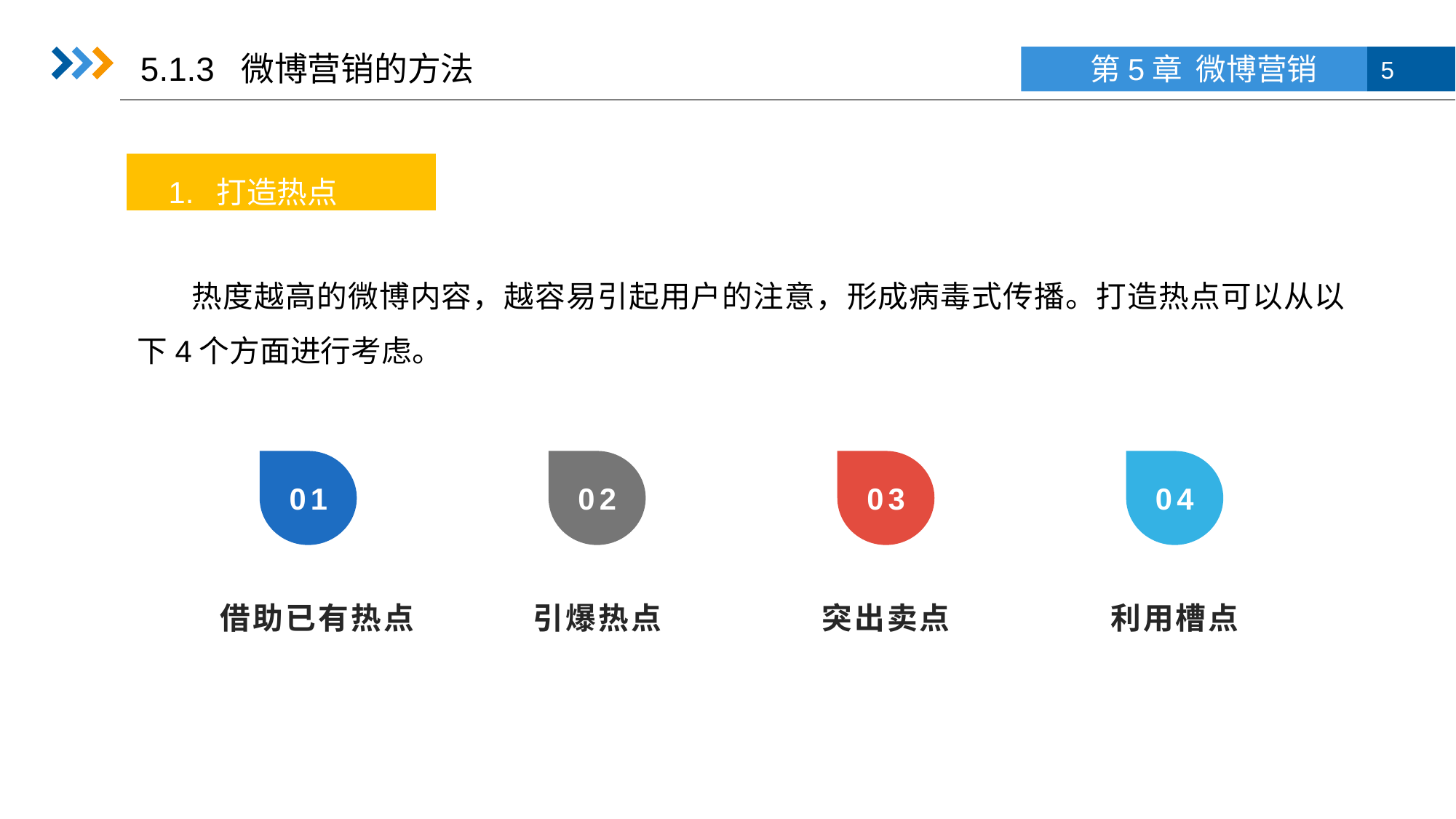

5.1.3  微博营销的方法
1. 打造热点
热度越高的微博内容，越容易引起用户的注意，形成病毒式传播。打造热点可以从以下4个方面进行考虑。

01
02
03
04
借助已有热点
引爆热点
突出卖点
利用槽点